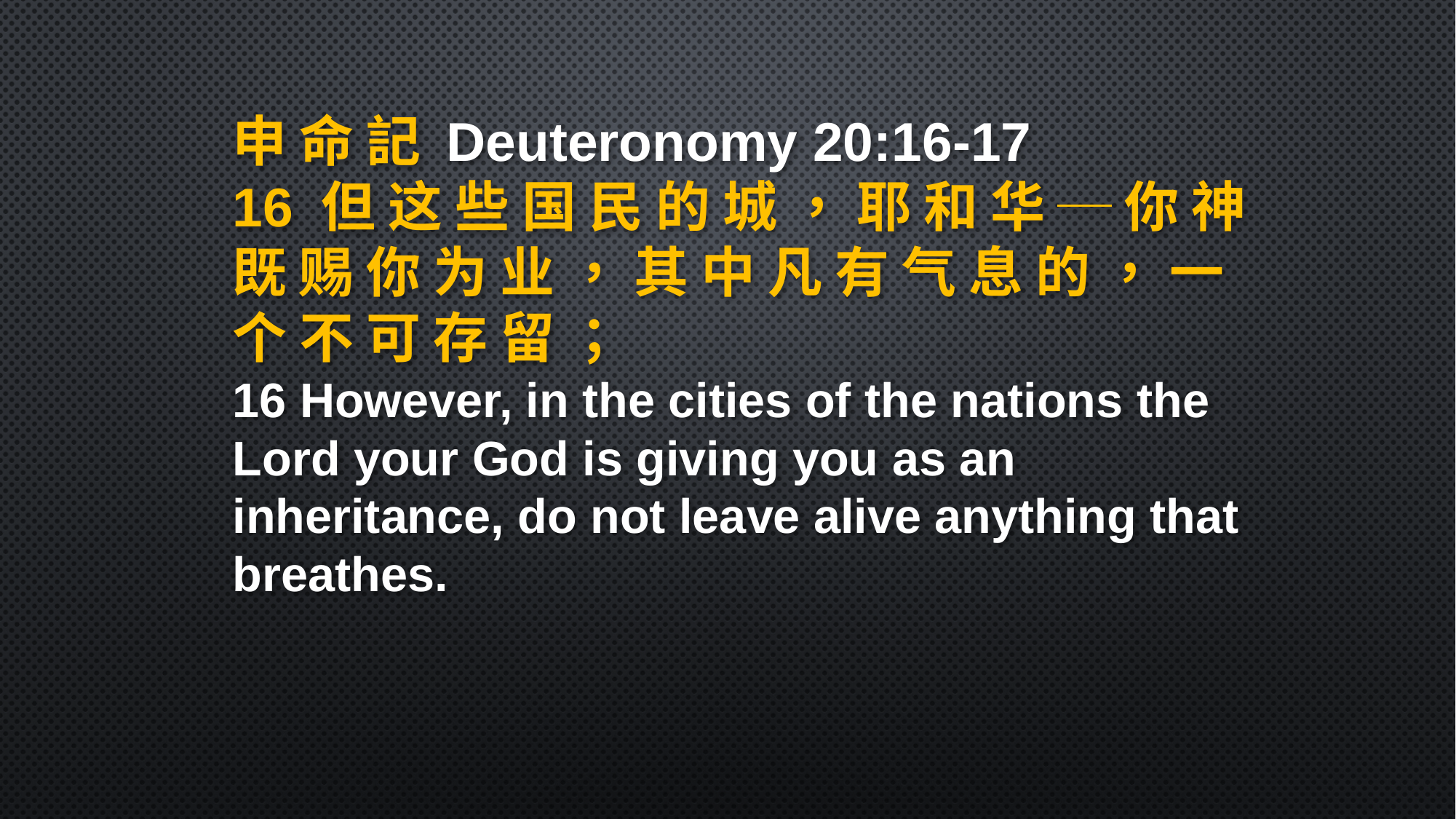

申 命 記 Deuteronomy 20:16-17
16 但 这 些 国 民 的 城 ， 耶 和 华 ─ 你 神 既 赐 你 为 业 ， 其 中 凡 有 气 息 的 ， 一 个 不 可 存 留 ；
16 However, in the cities of the nations the Lord your God is giving you as an inheritance, do not leave alive anything that breathes.